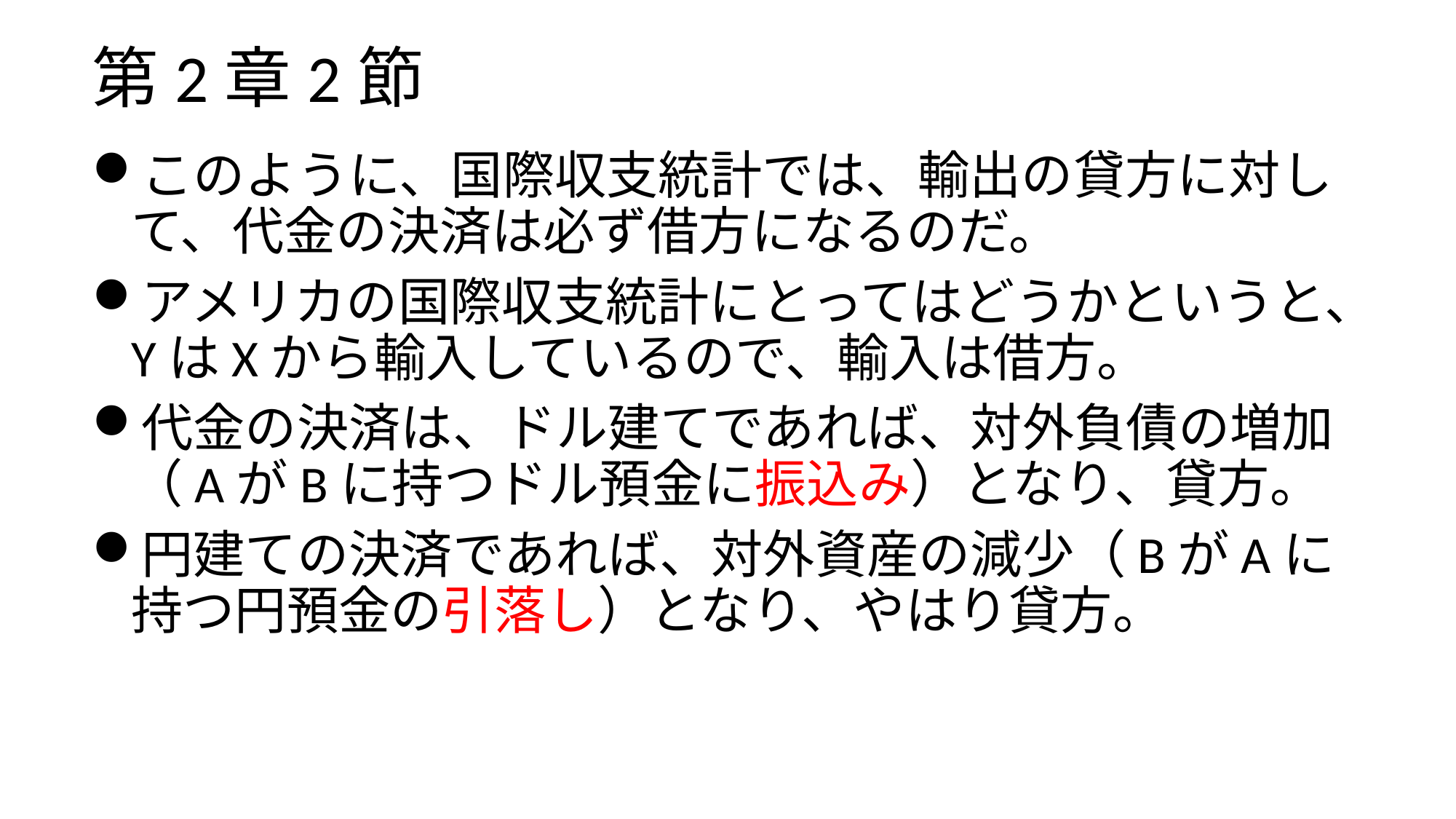

# 第2章2節
このように、国際収支統計では、輸出の貸方に対して、代金の決済は必ず借方になるのだ。
アメリカの国際収支統計にとってはどうかというと、YはXから輸入しているので、輸入は借方。
代金の決済は、ドル建てであれば、対外負債の増加（AがBに持つドル預金に振込み）となり、貸方。
円建ての決済であれば、対外資産の減少（BがAに持つ円預金の引落し）となり、やはり貸方。